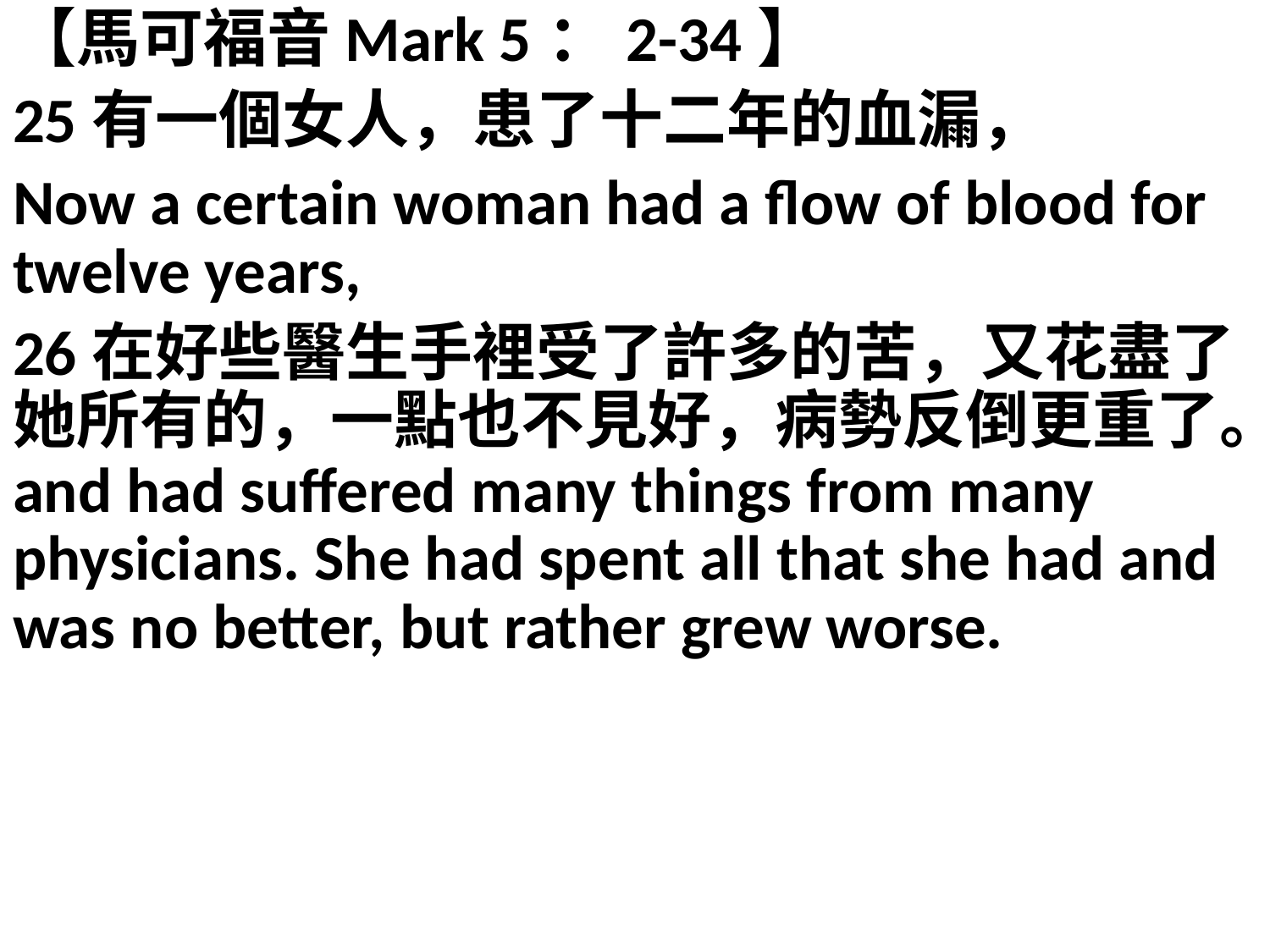

【馬可福音Mark 5：2-34】
25有一個女人，患了十二年的血漏，
Now a certain woman had a flow of blood for twelve years,
26在好些醫生手裡受了許多的苦，又花盡了她所有的，一點也不見好，病勢反倒更重了。and had suffered many things from many physicians. She had spent all that she had and was no better, but rather grew worse.